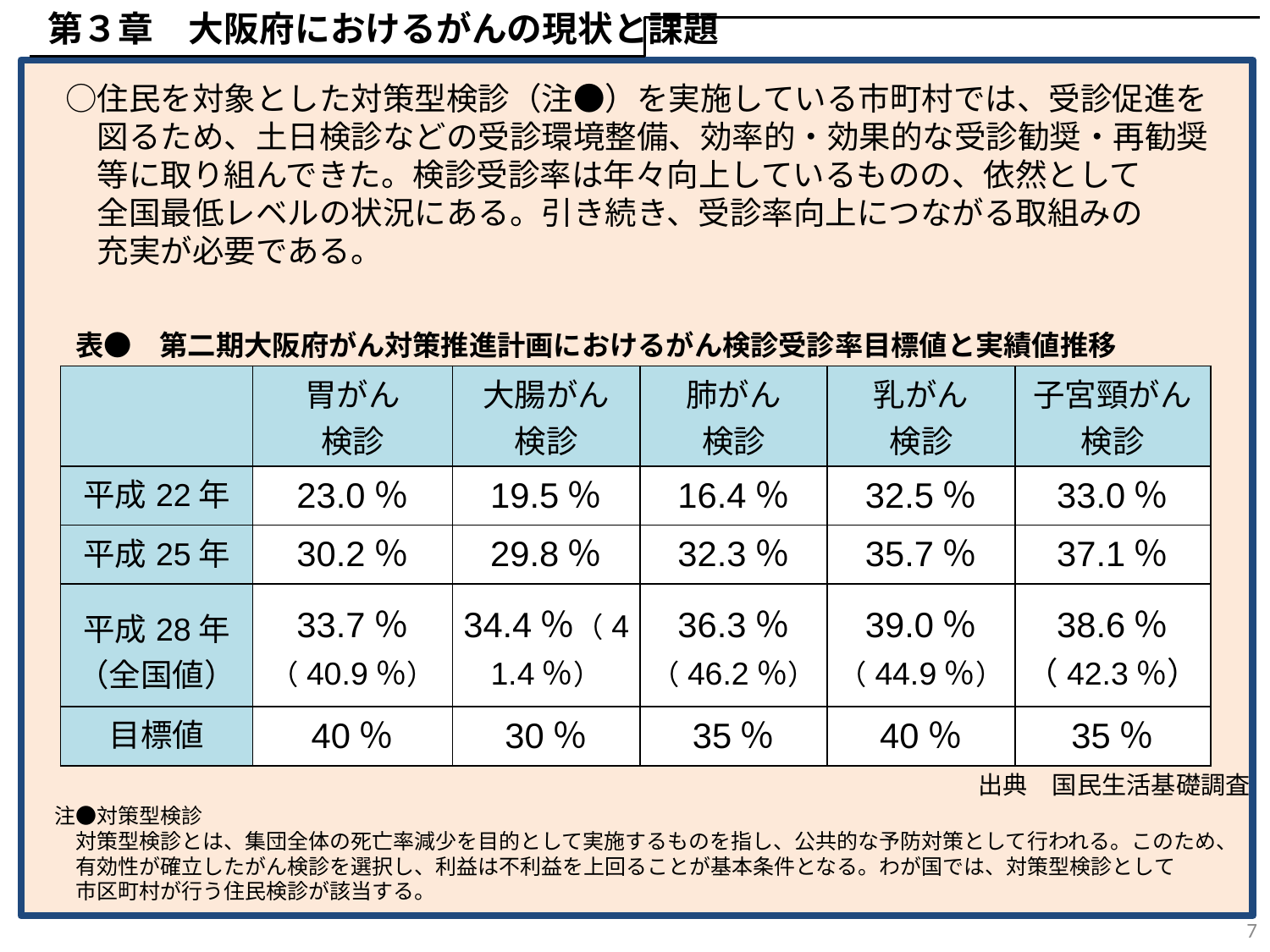

第３章　大阪府におけるがんの現状と課題

　○住民を対象とした対策型検診（注●）を実施している市町村では、受診促進を
　　図るため、土日検診などの受診環境整備、効率的・効果的な受診勧奨・再勧奨
　　等に取り組んできた。検診受診率は年々向上しているものの、依然として
　　全国最低レベルの状況にある。引き続き、受診率向上につながる取組みの
　　充実が必要である。

　注●対策型検診
　　対策型検診とは、集団全体の死亡率減少を目的として実施するものを指し、公共的な予防対策として行われる。このため、
　　有効性が確立したがん検診を選択し、利益は不利益を上回ることが基本条件となる。わが国では、対策型検診として
　　市区町村が行う住民検診が該当する。

　表●　第二期大阪府がん対策推進計画におけるがん検診受診率目標値と実績値推移

|  | 胃がん 検診 | 大腸がん 検診 | 肺がん 検診 | 乳がん 検診 | 子宮頸がん 検診 |
| --- | --- | --- | --- | --- | --- |
| 平成22年 | 23.0％ | 19.5％ | 16.4％ | 32.5％ | 33.0％ |
| 平成25年 | 30.2％ | 29.8％ | 32.3％ | 35.7％ | 37.1％ |
| 平成28年 （全国値） | 33.7％ （40.9％） | 34.4％（41.4％） | 36.3％ （46.2％） | 39.0％ （44.9％） | 38.6％ （42.3％） |
| 目標値 | 40％ | 30％ | 35％ | 40％ | 35％ |
出典　国民生活基礎調査
7